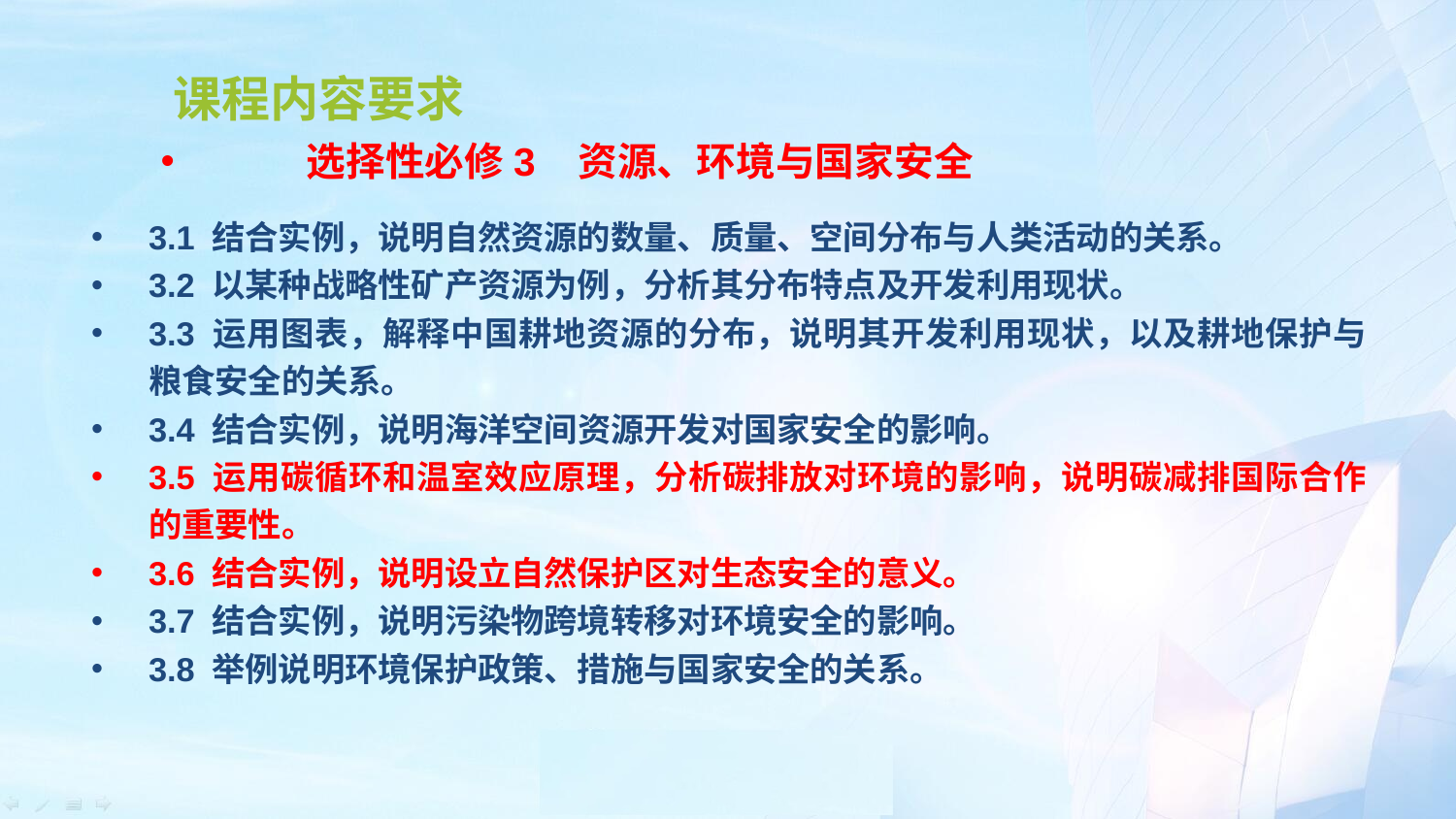

课程内容要求
选择性必修3   资源、环境与国家安全
3.1 结合实例，说明自然资源的数量、质量、空间分布与人类活动的关系。
3.2 以某种战略性矿产资源为例，分析其分布特点及开发利用现状。
3.3 运用图表，解释中国耕地资源的分布，说明其开发利用现状，以及耕地保护与粮食安全的关系。
3.4 结合实例，说明海洋空间资源开发对国家安全的影响。
3.5 运用碳循环和温室效应原理，分析碳排放对环境的影响，说明碳减排国际合作的重要性。
3.6 结合实例，说明设立自然保护区对生态安全的意义。
3.7 结合实例，说明污染物跨境转移对环境安全的影响。
3.8 举例说明环境保护政策、措施与国家安全的关系。